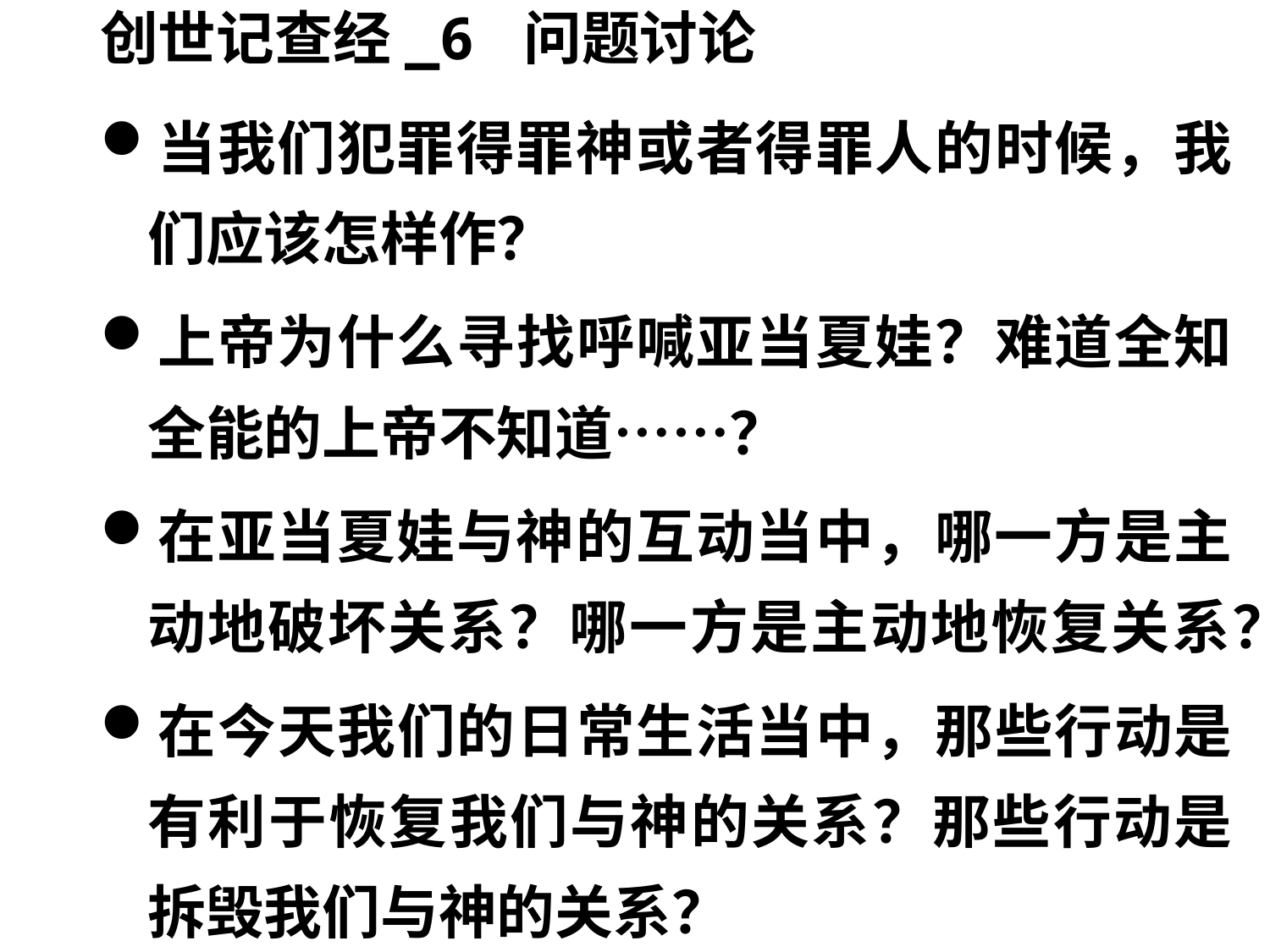

# 创世记查经_6 问题讨论
当我们犯罪得罪神或者得罪人的时候，我们应该怎样作？
上帝为什么寻找呼喊亚当夏娃？难道全知全能的上帝不知道……？
在亚当夏娃与神的互动当中，哪一方是主动地破坏关系？哪一方是主动地恢复关系？
在今天我们的日常生活当中，那些行动是有利于恢复我们与神的关系？那些行动是拆毁我们与神的关系？